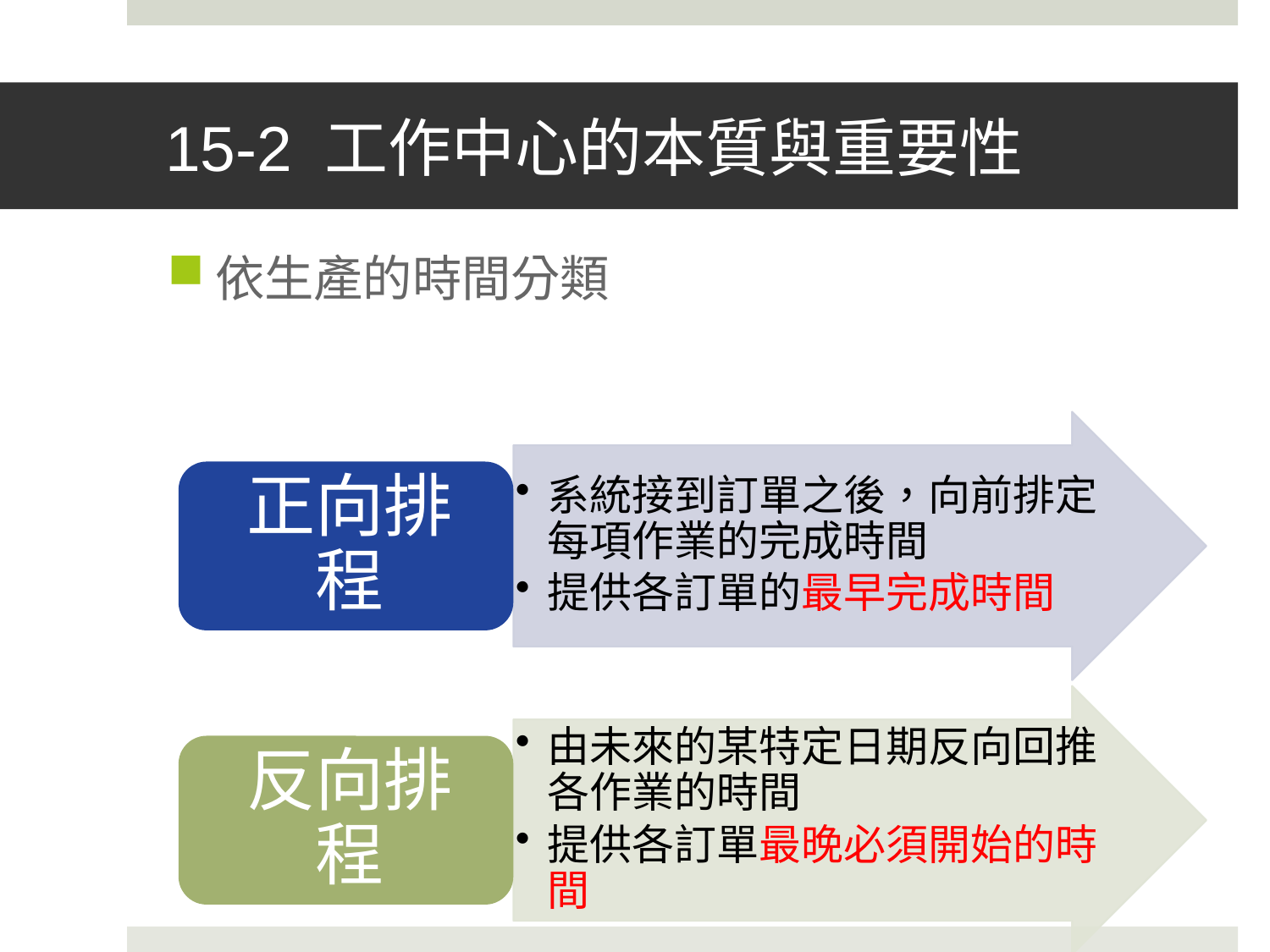

# 15-2 工作中心的本質與重要性
依生產的時間分類

系統接到訂單之後，向前排定每項作業的完成時間
提供各訂單的最早完成時間
正向排程
由未來的某特定日期反向回推各作業的時間
提供各訂單最晚必須開始的時間
反向排程